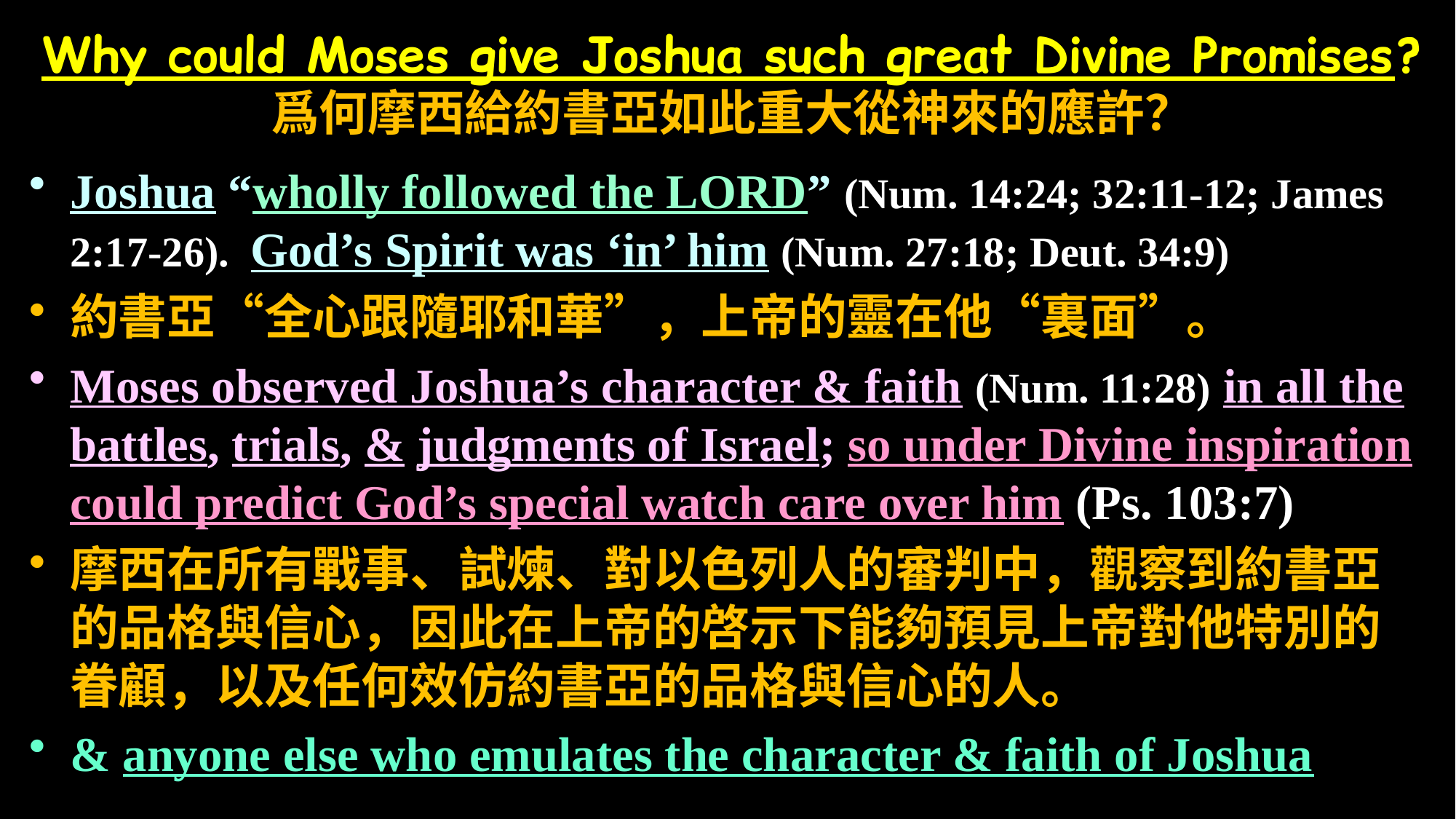

# Why could Moses give Joshua such great Divine Promises? 爲何摩西給約書亞如此重大從神來的應許？
Joshua “wholly followed the LORD” (Num. 14:24; 32:11-12; James 2:17-26).  God’s Spirit was ‘in’ him (Num. 27:18; Deut. 34:9)
約書亞“全心跟隨耶和華”，上帝的靈在他“裏面”。
Moses observed Joshua’s character & faith (Num. 11:28) in all the battles, trials, & judgments of Israel; so under Divine inspiration could predict God’s special watch care over him (Ps. 103:7)
摩西在所有戰事、試煉、對以色列人的審判中，觀察到約書亞的品格與信心，因此在上帝的啓示下能夠預見上帝對他特別的眷顧，以及任何效仿約書亞的品格與信心的人。
& anyone else who emulates the character & faith of Joshua